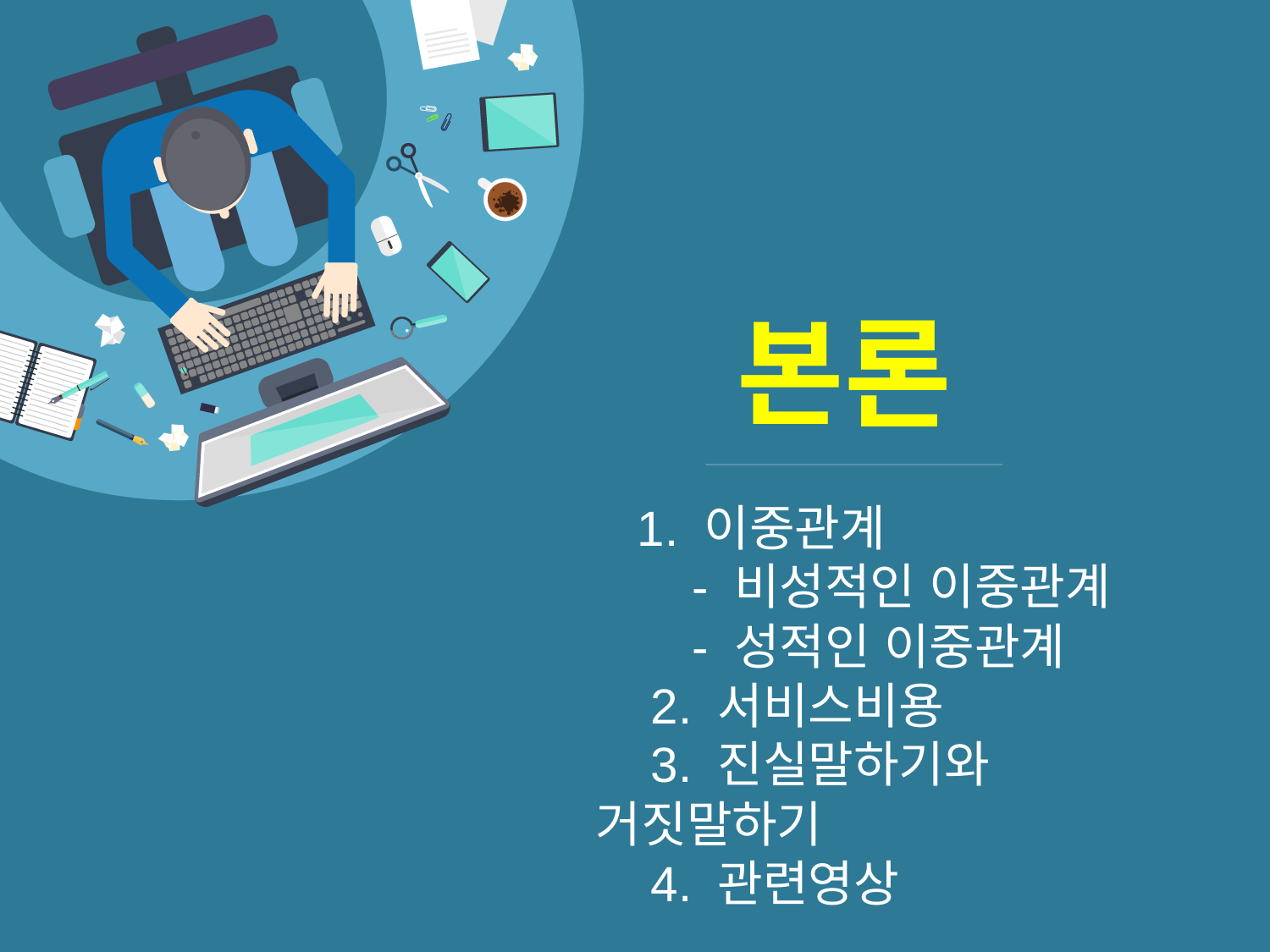

본론
   1. 이중관계
       - 비성적인 이중관계
       - 성적인 이중관계
    2. 서비스비용
    3. 진실말하기와 거짓말하기
    4. 관련영상